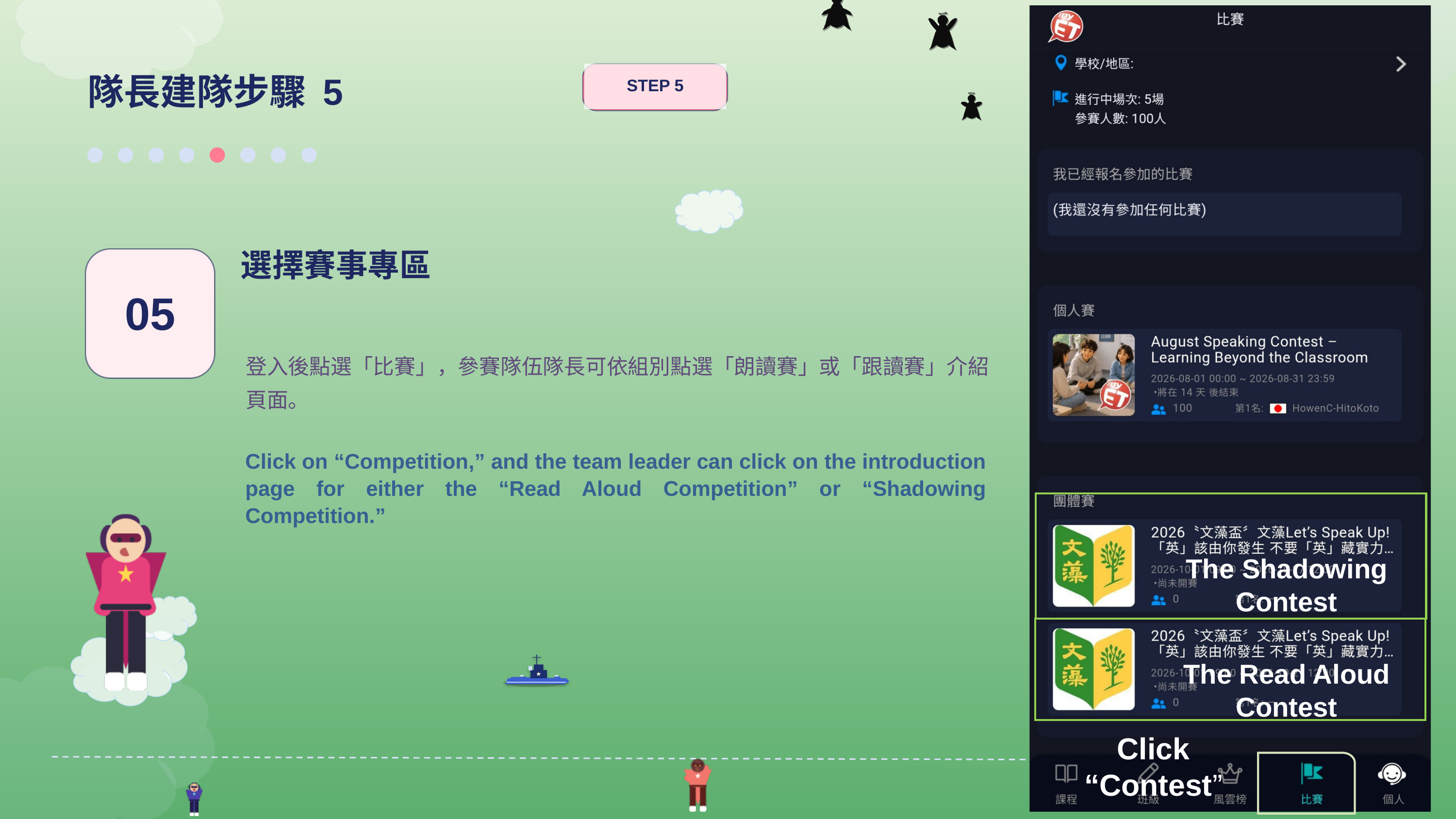

隊長建隊步驟 5

STEP 5

選擇賽事專區

05

登入後點選「比賽」，參賽隊伍隊長可依組別點選「朗讀賽」或「跟讀賽」介紹頁面。

Click on “Competition,” and the team leader can click on the introduction page for either the “Read Aloud Competition” or “Shadowing Competition.”

The Shadowing Contest

The Read Aloud Contest

Click “Contest”